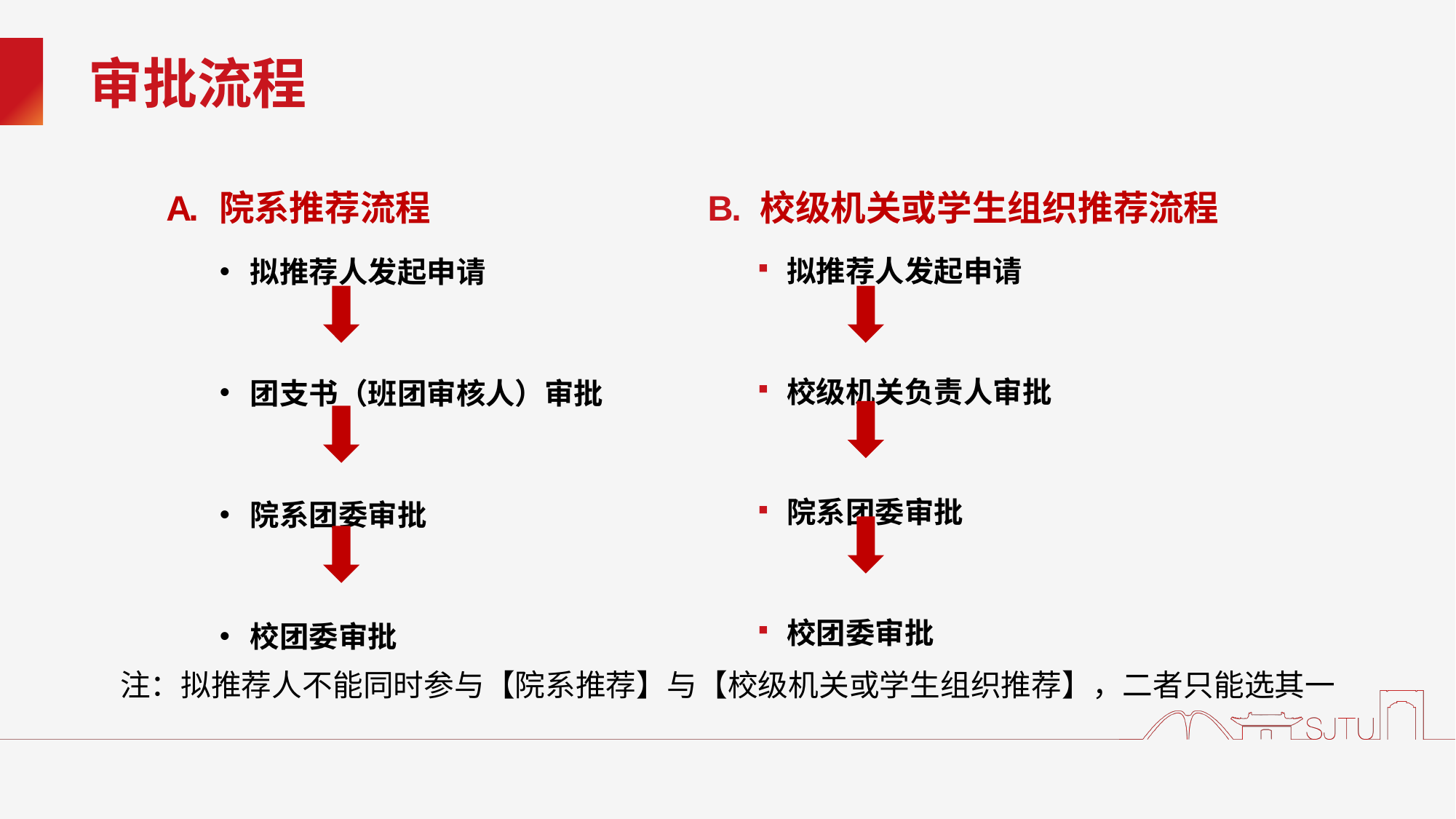

# 审批流程
院系推荐流程
拟推荐人发起申请

团支书（班团审核人）审批

院系团委审批

校团委审批

校级机关或学生组织推荐流程
拟推荐人发起申请

校级机关负责人审批

院系团委审批

校团委审批

注：拟推荐人不能同时参与【院系推荐】与【校级机关或学生组织推荐】，二者只能选其一